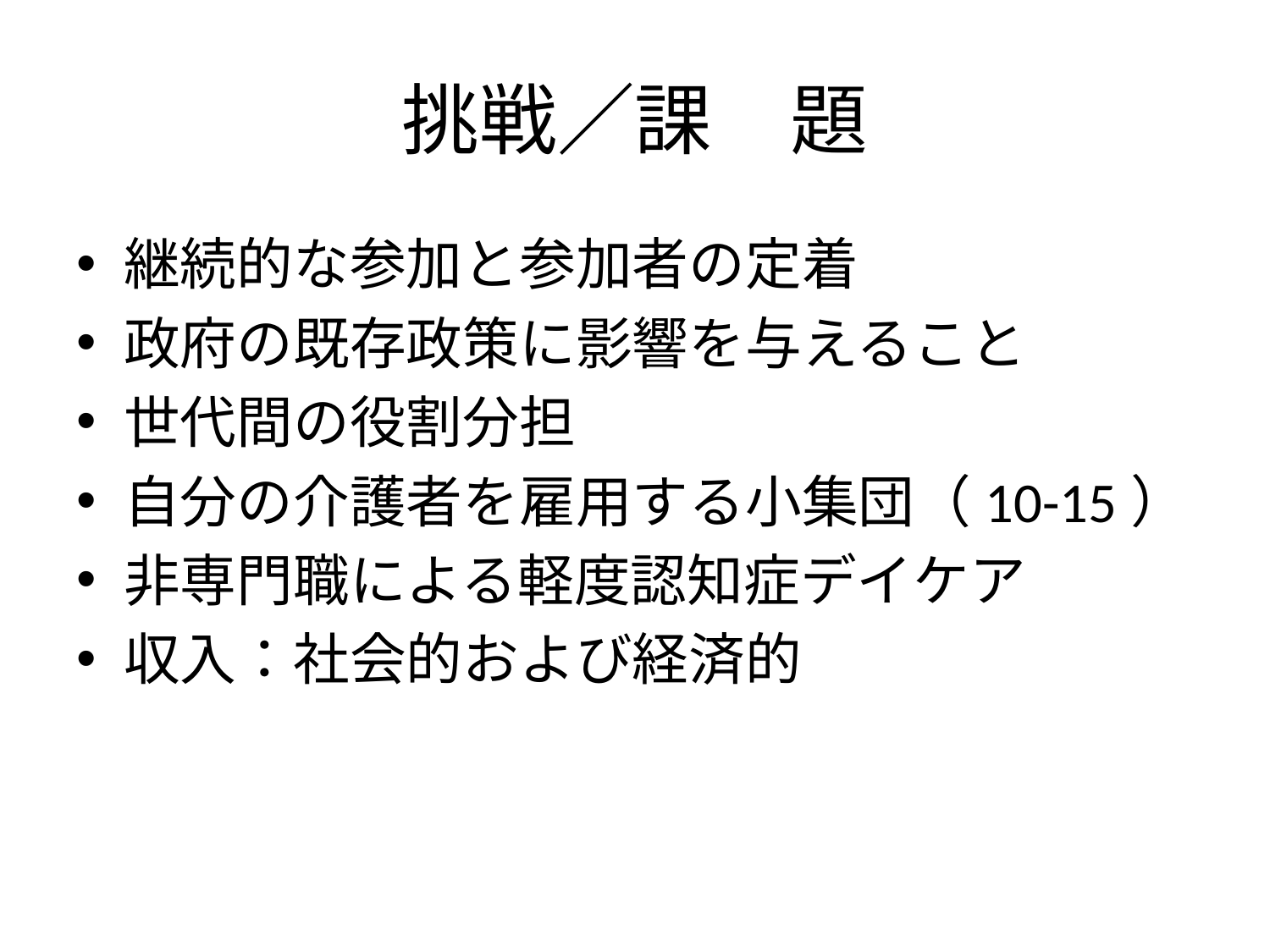

# 挑戦／課　題
継続的な参加と参加者の定着
政府の既存政策に影響を与えること
世代間の役割分担
自分の介護者を雇用する小集団（10-15）
非専門職による軽度認知症デイケア
収入：社会的および経済的